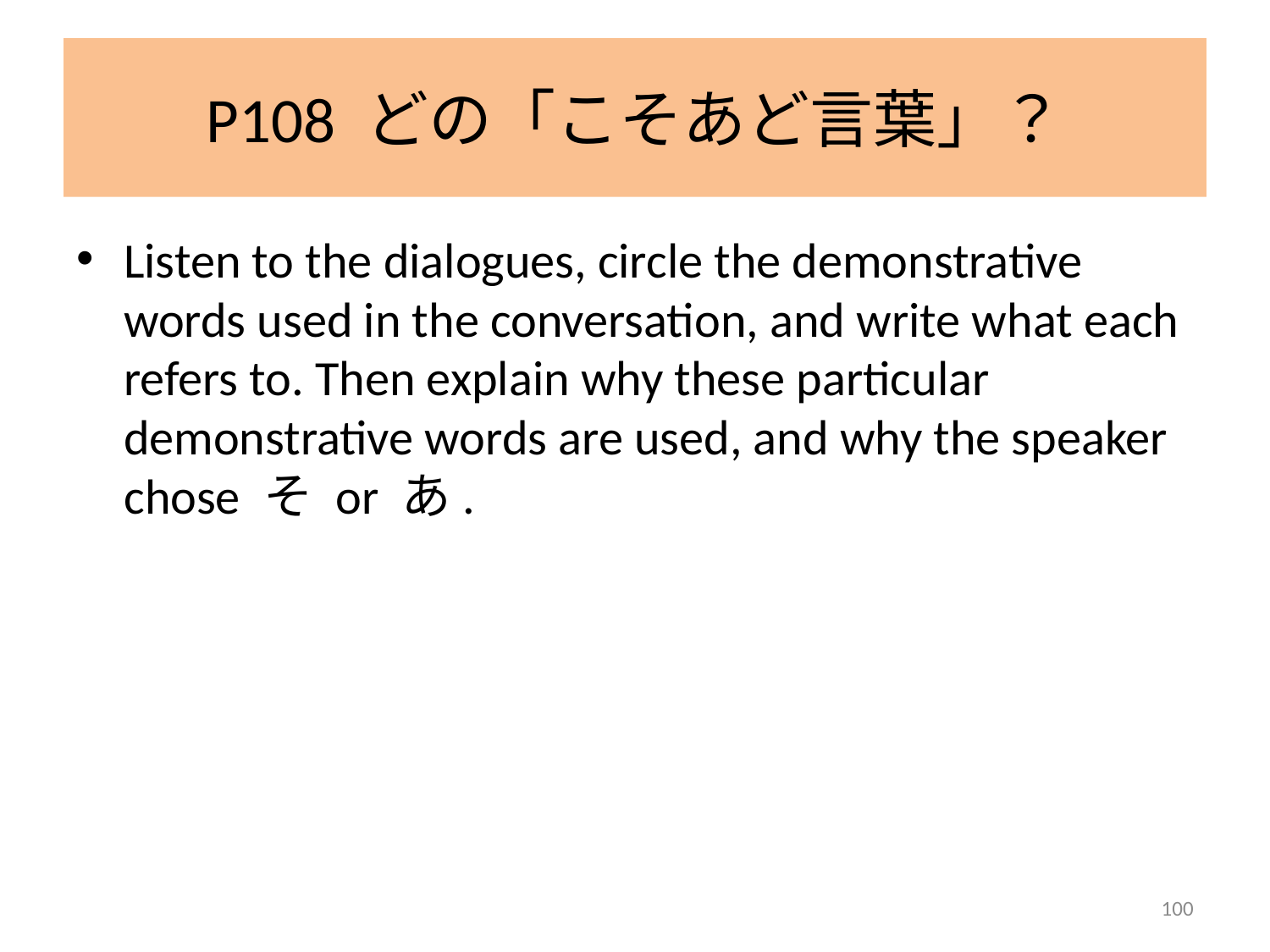

# P108 どの「こそあど言葉」？
Listen to the dialogues, circle the demonstrative words used in the conversation, and write what each refers to. Then explain why these particular demonstrative words are used, and why the speaker chose そ or あ.
100